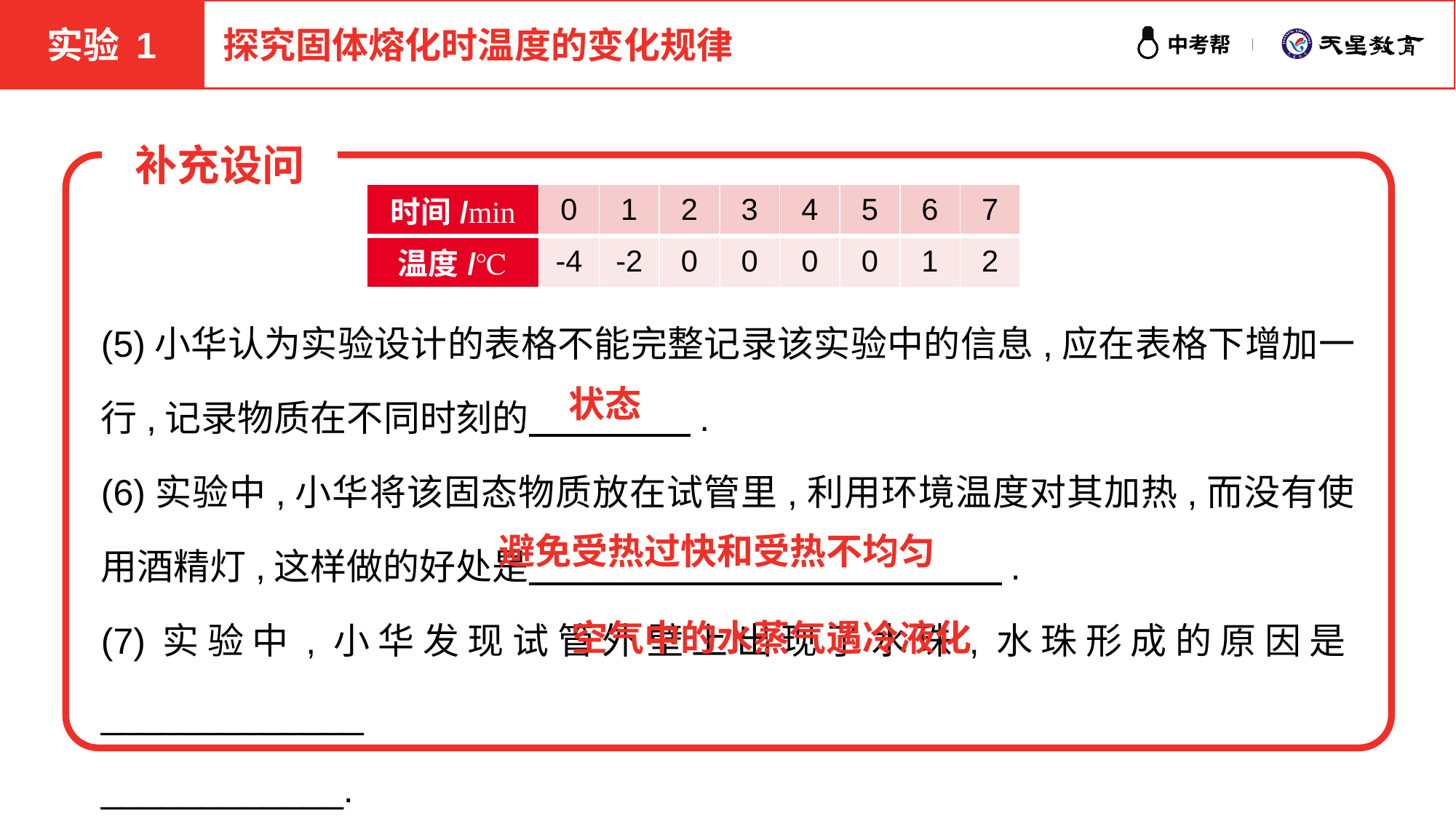

实验 1
探究固体熔化时温度的变化规律
补充设问

| 时间/min | 0 | 1 | 2 | 3 | 4 | 5 | 6 | 7 |
| --- | --- | --- | --- | --- | --- | --- | --- | --- |
| 温度/℃ | -4 | -2 | 0 | 0 | 0 | 0 | 1 | 2 |
(5)小华认为实验设计的表格不能完整记录该实验中的信息,应在表格下增加一行,记录物质在不同时刻的　　　  　.
(6)实验中,小华将该固态物质放在试管里,利用环境温度对其加热,而没有使用酒精灯,这样做的好处是　　　　　　　　　　　　　.
(7)实验中,小华发现试管外壁上出现了水珠,水珠形成的原因是_____________
____________.
状态
避免受热过快和受热不均匀
                                                       空气中的水蒸气遇冷液化